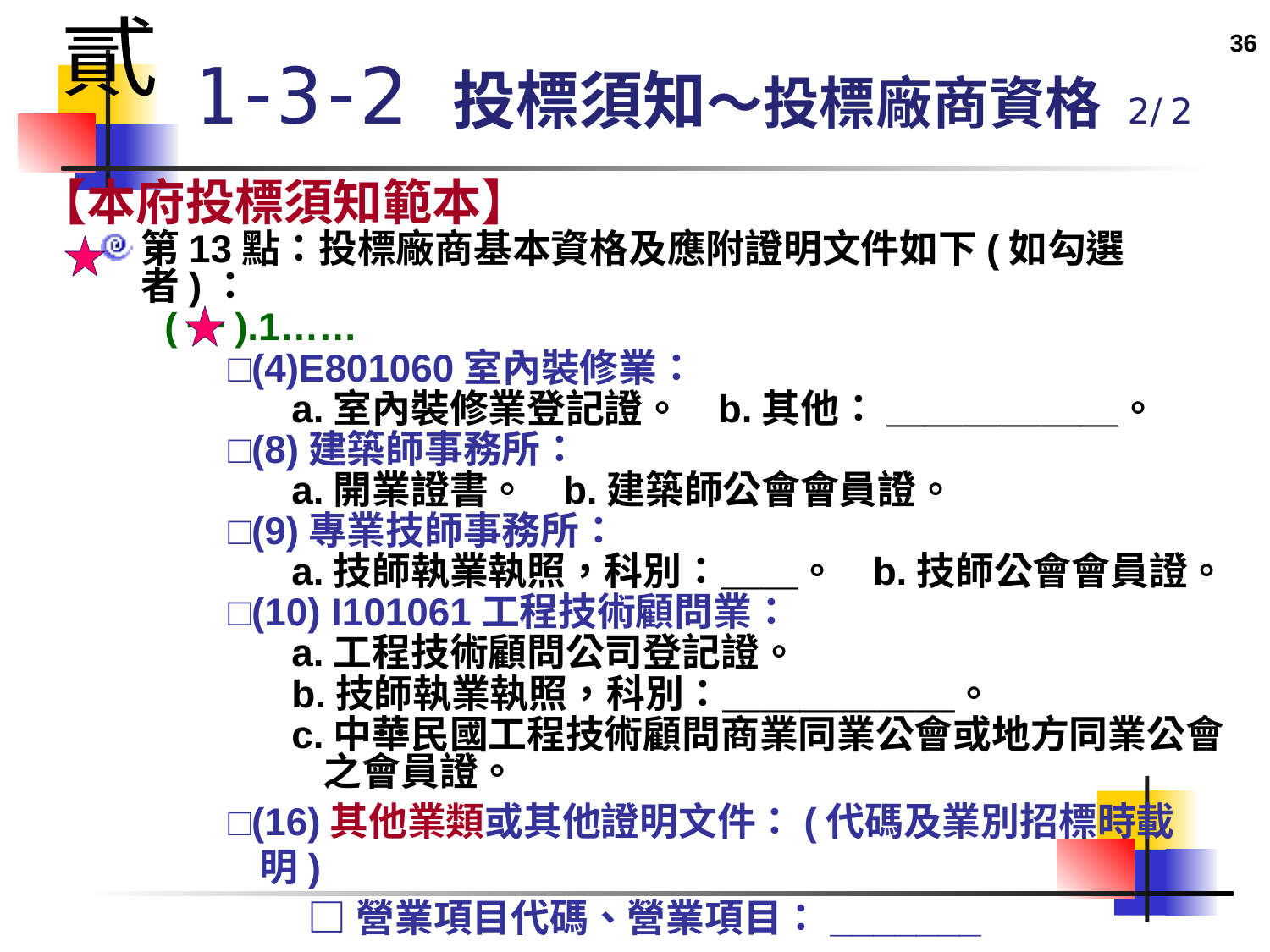

36
貳
# 1-3-2 投標須知～投標廠商資格 2/2
【本府投標須知範本】
第13點：投標廠商基本資格及應附證明文件如下(如勾選者)：
(一).1……
□(4)E801060室內裝修業：
a.室內裝修業登記證。   b.其他： ＿＿＿＿＿＿。
□(8)建築師事務所：
a.開業證書。   b.建築師公會會員證。
□(9)專業技師事務所：
a.技師執業執照，科別：＿＿。   b.技師公會會員證。
□(10) I101061工程技術顧問業：
a.工程技術顧問公司登記證。
b.技師執業執照，科別：＿＿＿＿＿＿。
c.中華民國工程技術顧問商業同業公會或地方同業公會之會員證。
□(16)其他業類或其他證明文件：(代碼及業別招標時載明)
         □營業項目代碼、營業項目：_______